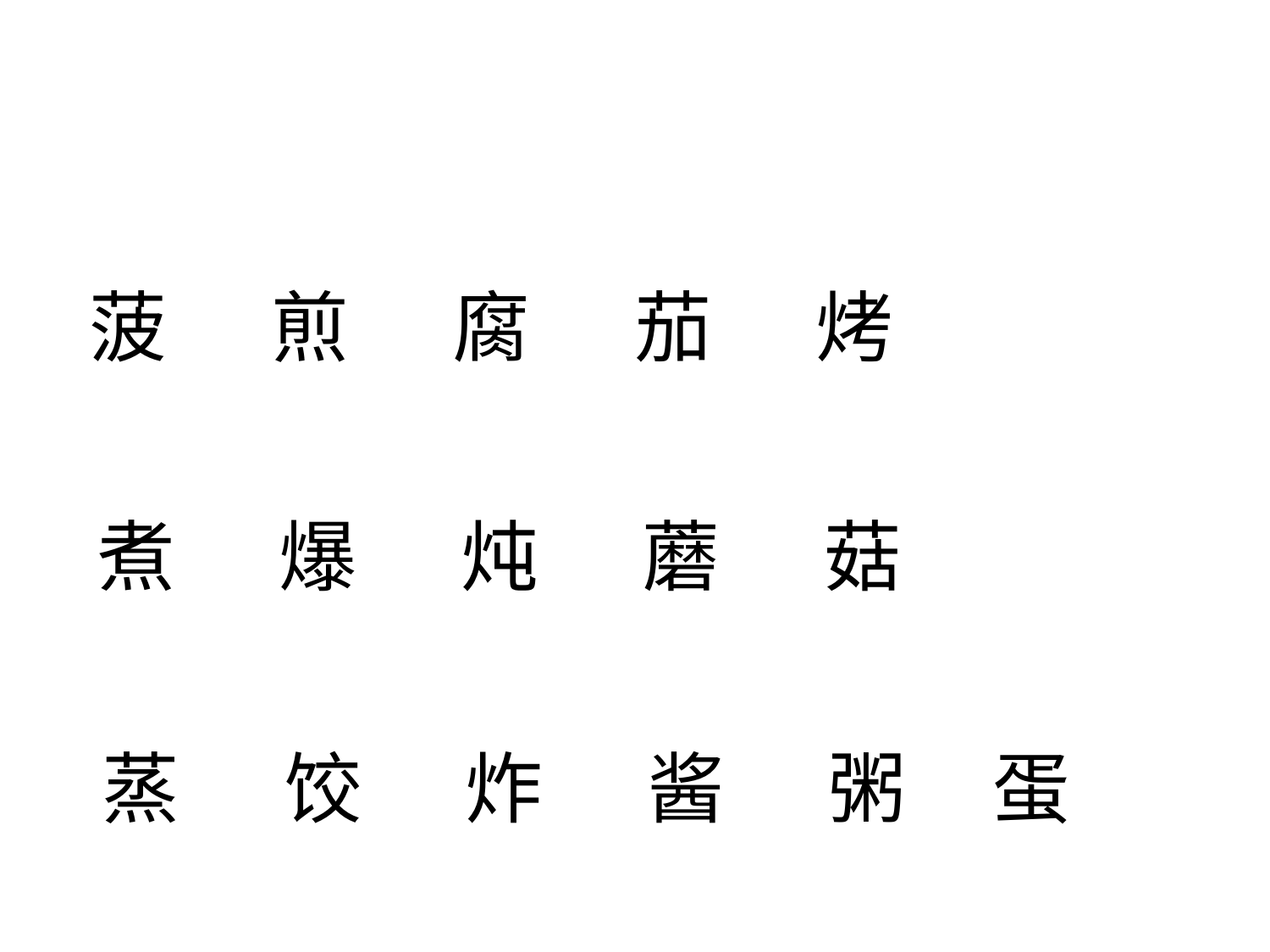

菠      煎      腐      茄      烤
煮      爆      炖      蘑      菇
蒸      饺      炸      酱      粥     蛋